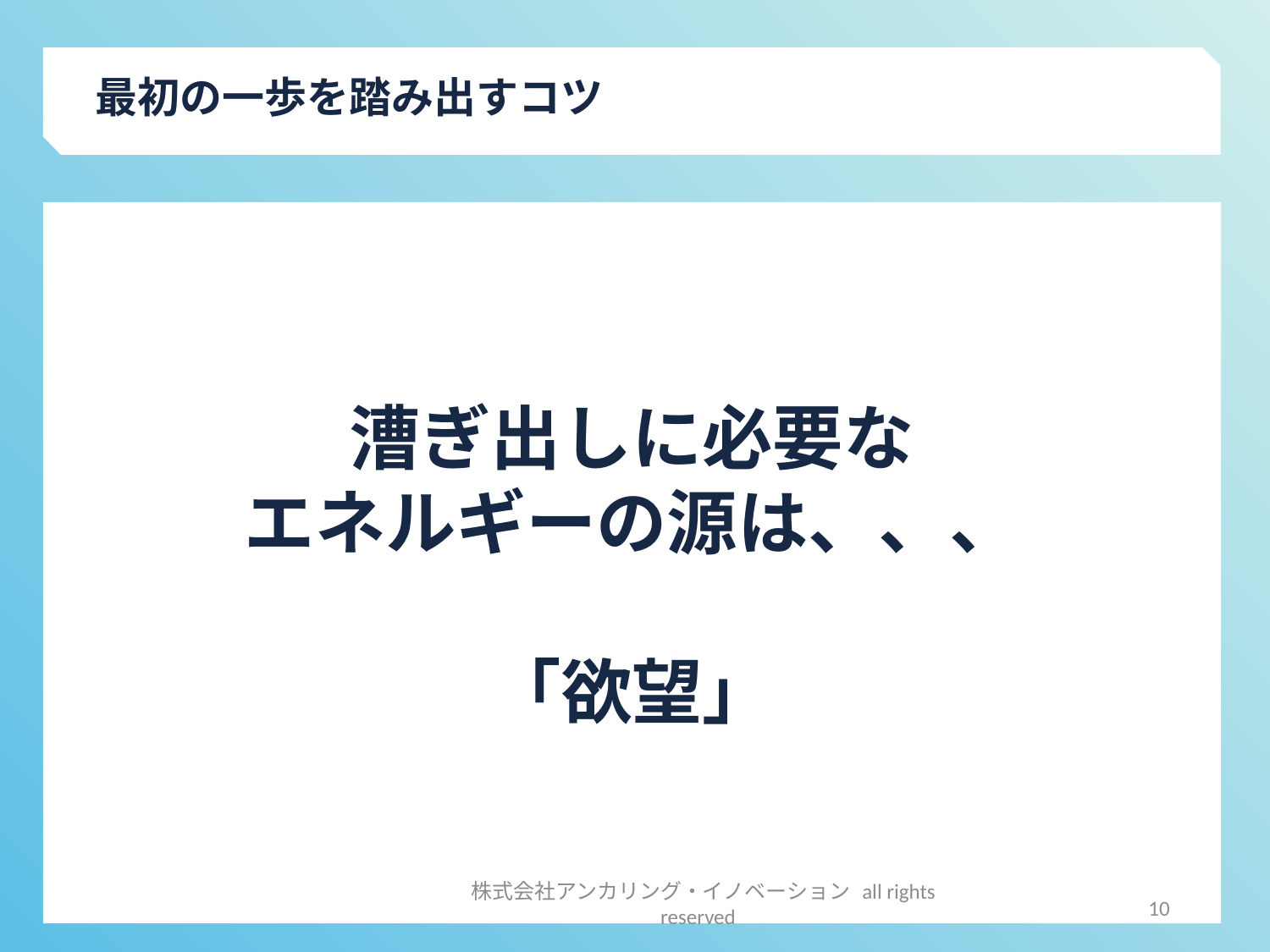

最初の一歩を踏み出すコツ
漕ぎ出しに必要な
エネルギーの源は、、、

「欲望」
10
株式会社アンカリング・イノベーション all rights reserved